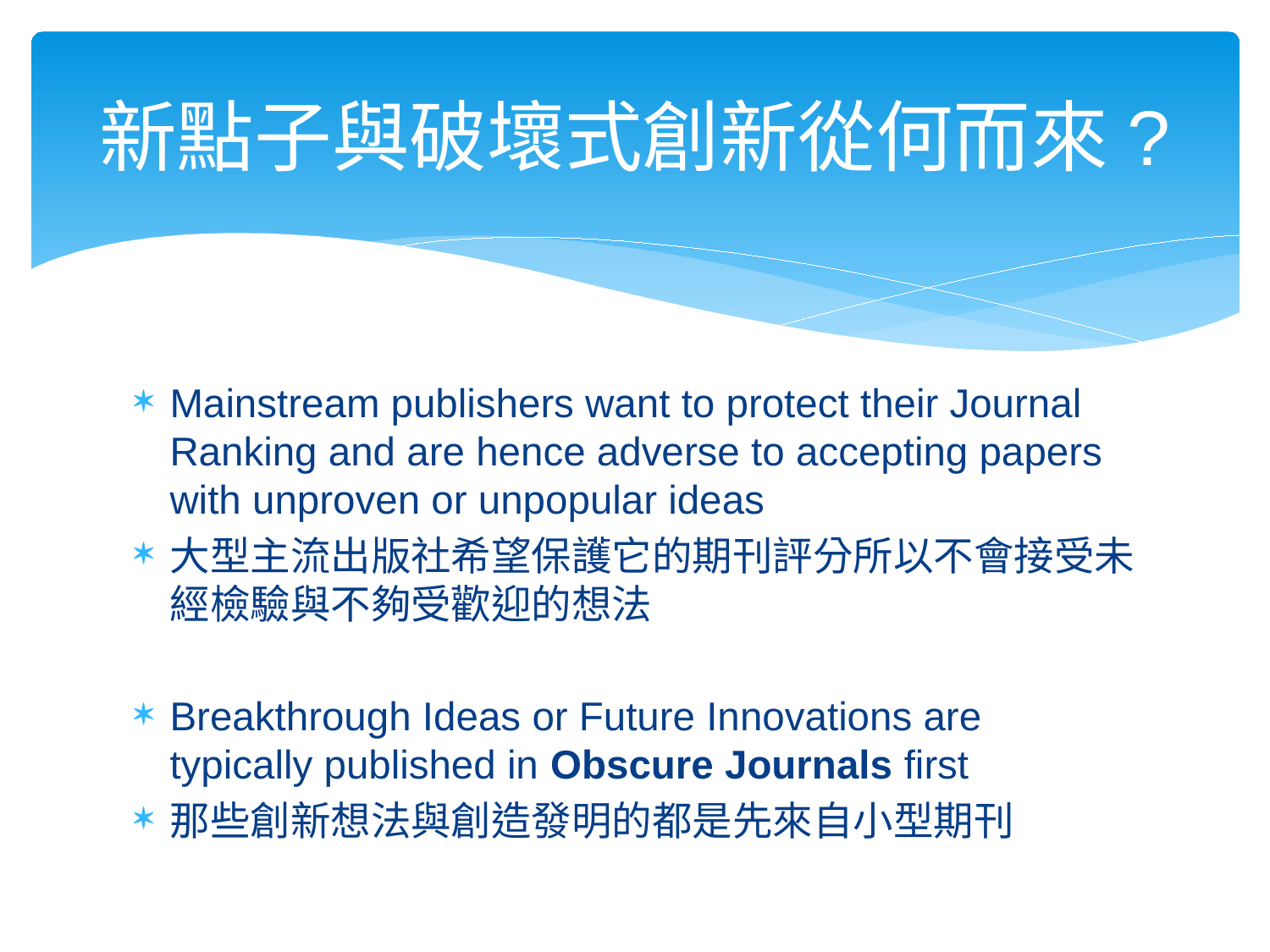

# 新點子與破壞式創新從何而來?
Mainstream publishers want to protect their Journal Ranking and are hence adverse to accepting papers with unproven or unpopular ideas
大型主流出版社希望保護它的期刊評分所以不會接受未經檢驗與不夠受歡迎的想法

Breakthrough Ideas or Future Innovations are typically published in Obscure Journals first
那些創新想法與創造發明的都是先來自小型期刊